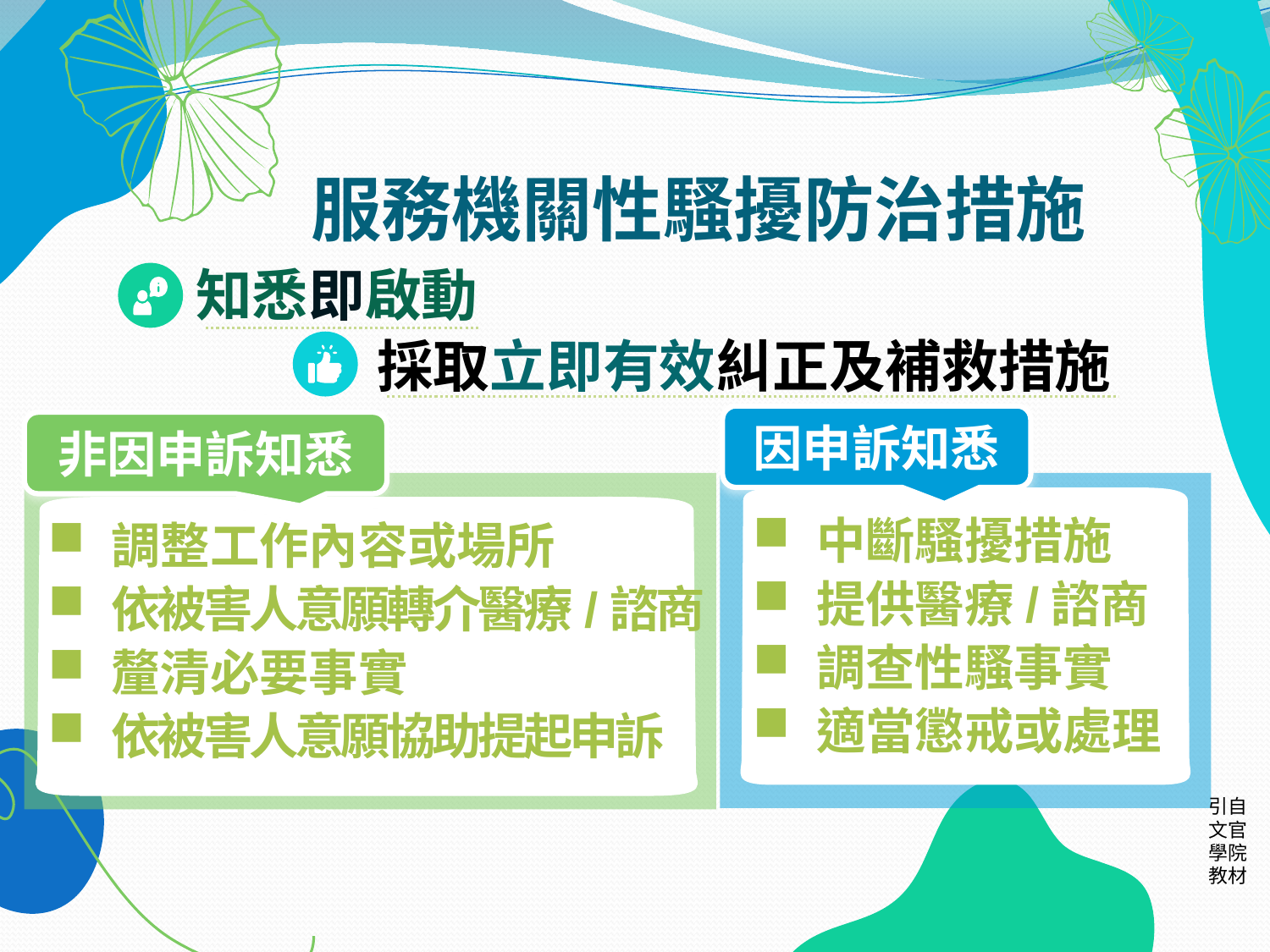

# 服務機關性騷擾防治措施
知悉即啟動
             採取立即有效糾正及補救措施

因申訴知悉
非因申訴知悉

中斷騷擾措施
提供醫療/諮商
調查性騷事實
適當懲戒或處理
調整工作內容或場所
依被害人意願轉介醫療/諮商
釐清必要事實
依被害人意願協助提起申訴
引自文官學院教材